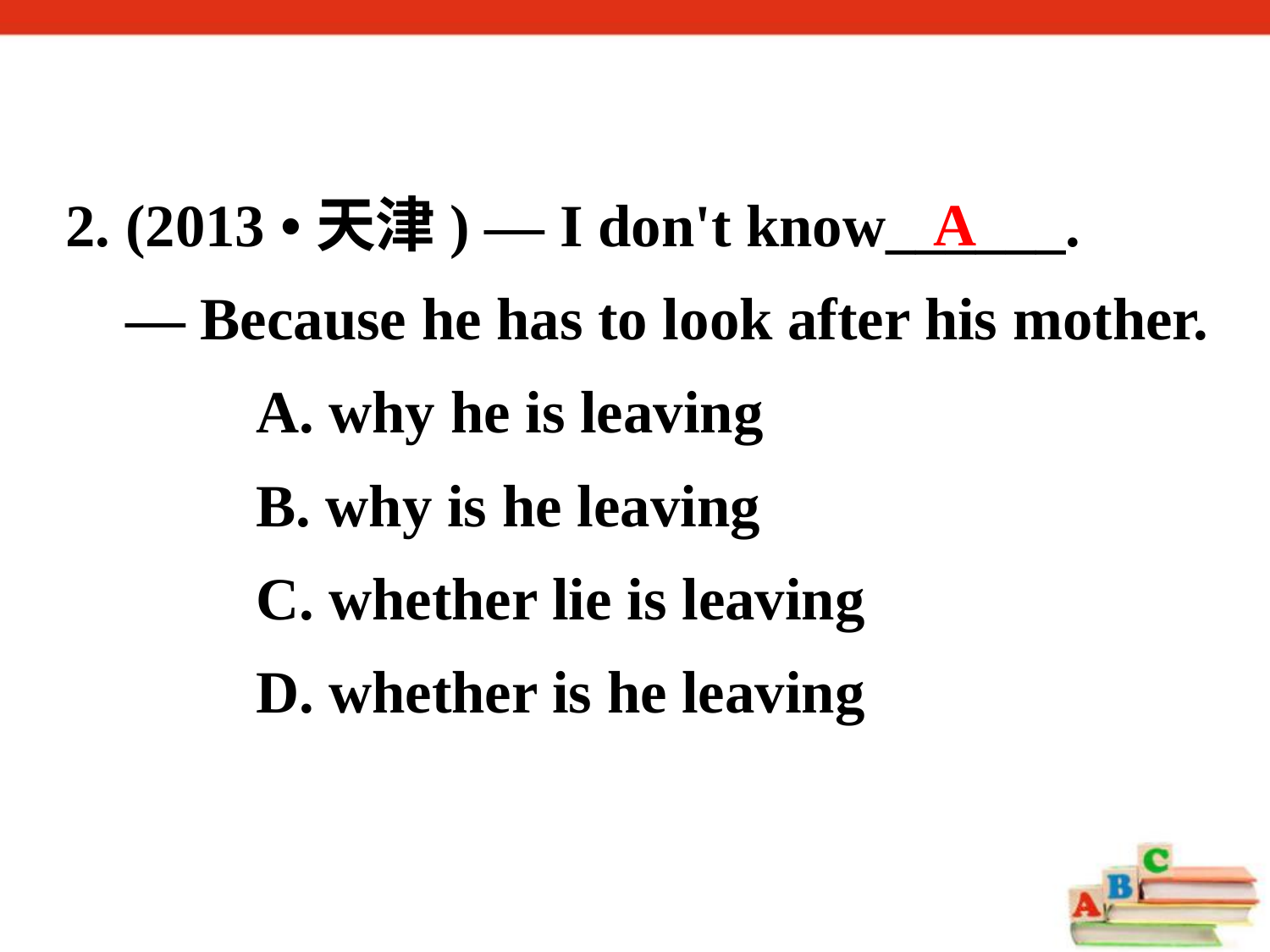

2. (2013 •天津) — I don't know______.
    — Because he has to look after his mother.
A. why he is leaving
B. why is he leaving
C. whether lie is leaving
D. whether is he leaving
A